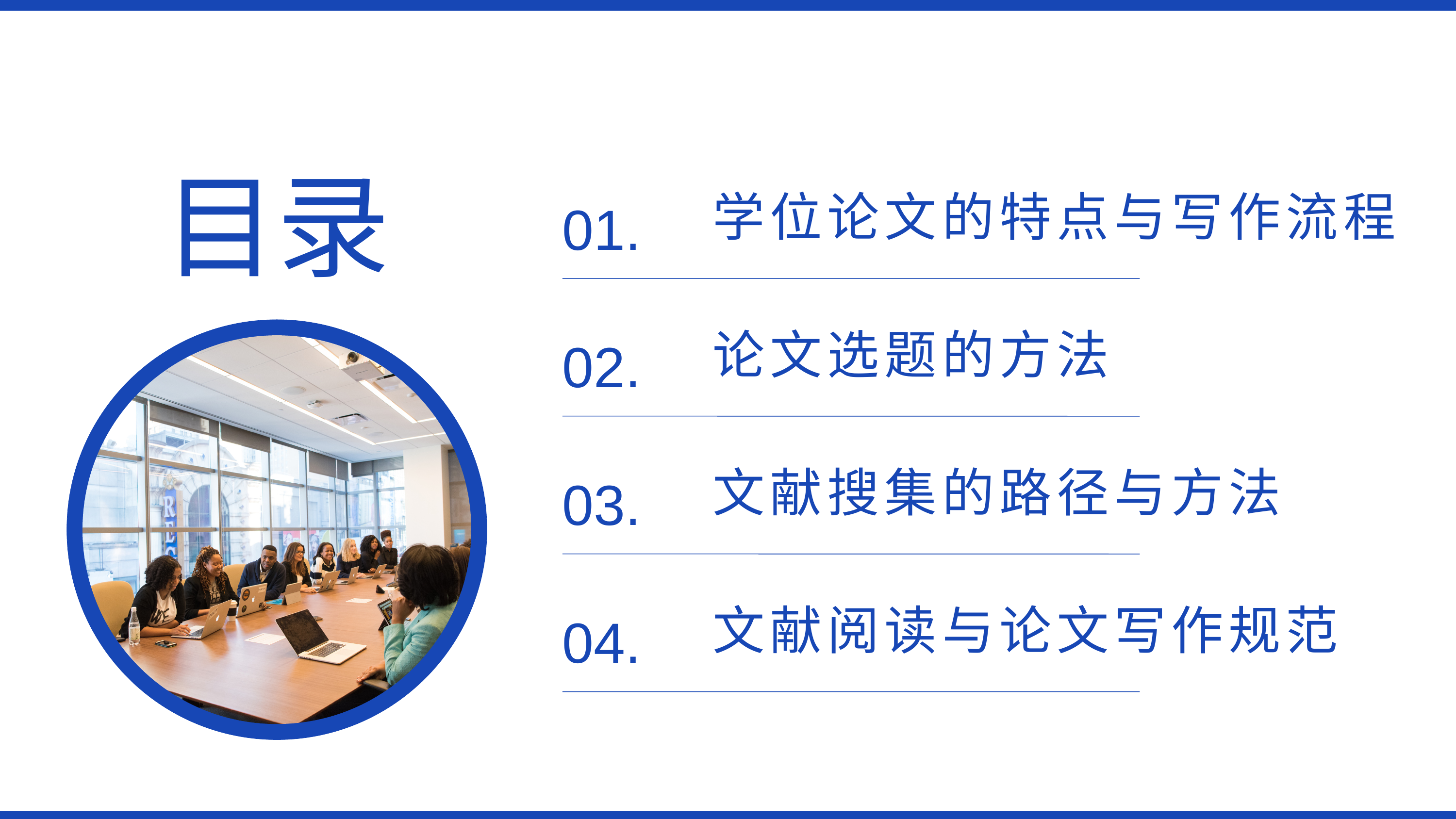

目录
学位论文的特点与写作流程
01.

论文选题的方法

02.

文献搜集的路径与方法
03.

文献阅读与论文写作规范
04.